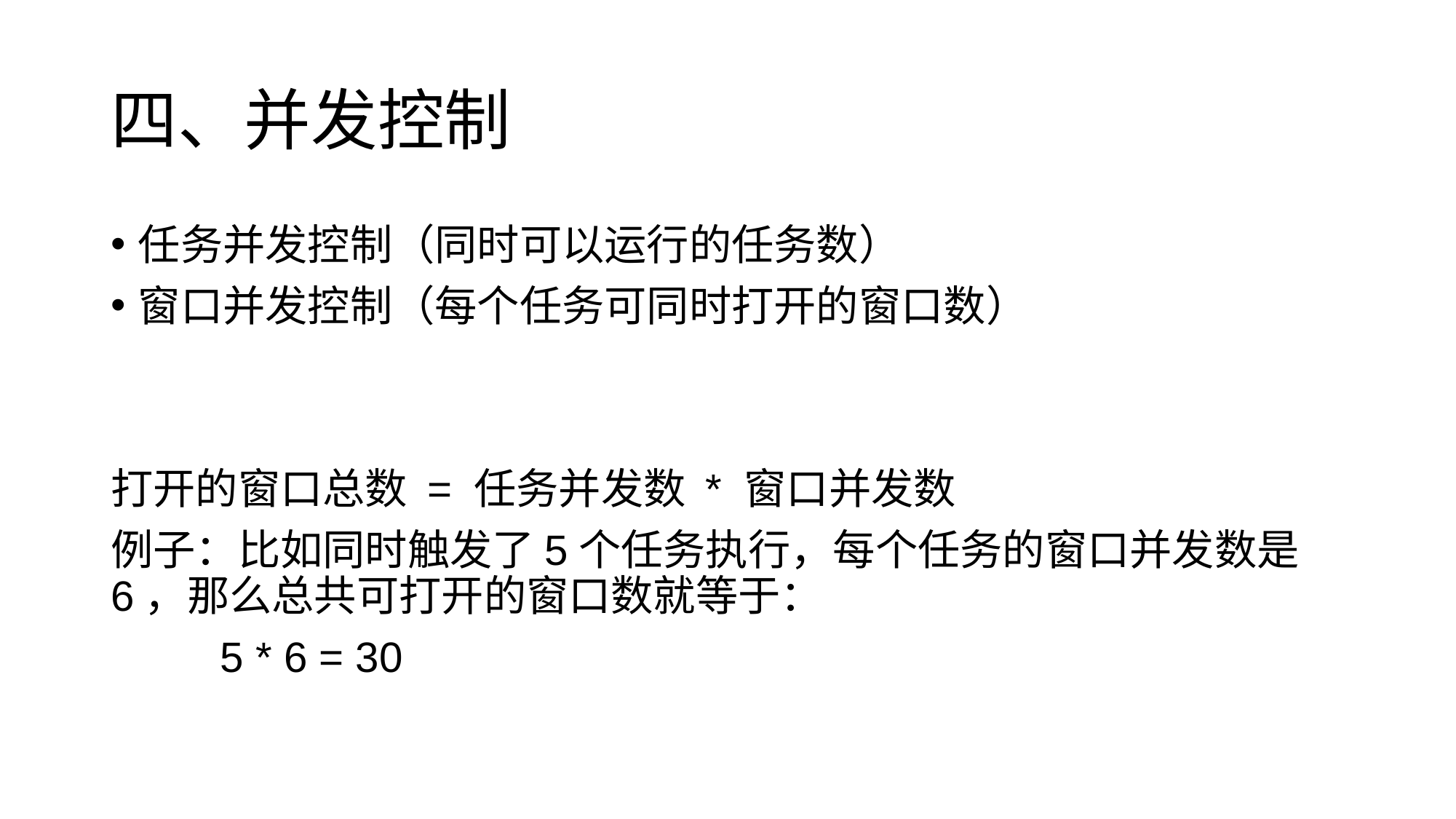

# 四、并发控制
任务并发控制（同时可以运行的任务数）
窗口并发控制（每个任务可同时打开的窗口数）

打开的窗口总数 = 任务并发数 * 窗口并发数
例子：比如同时触发了5个任务执行，每个任务的窗口并发数是6，那么总共可打开的窗口数就等于：
	5 * 6 = 30